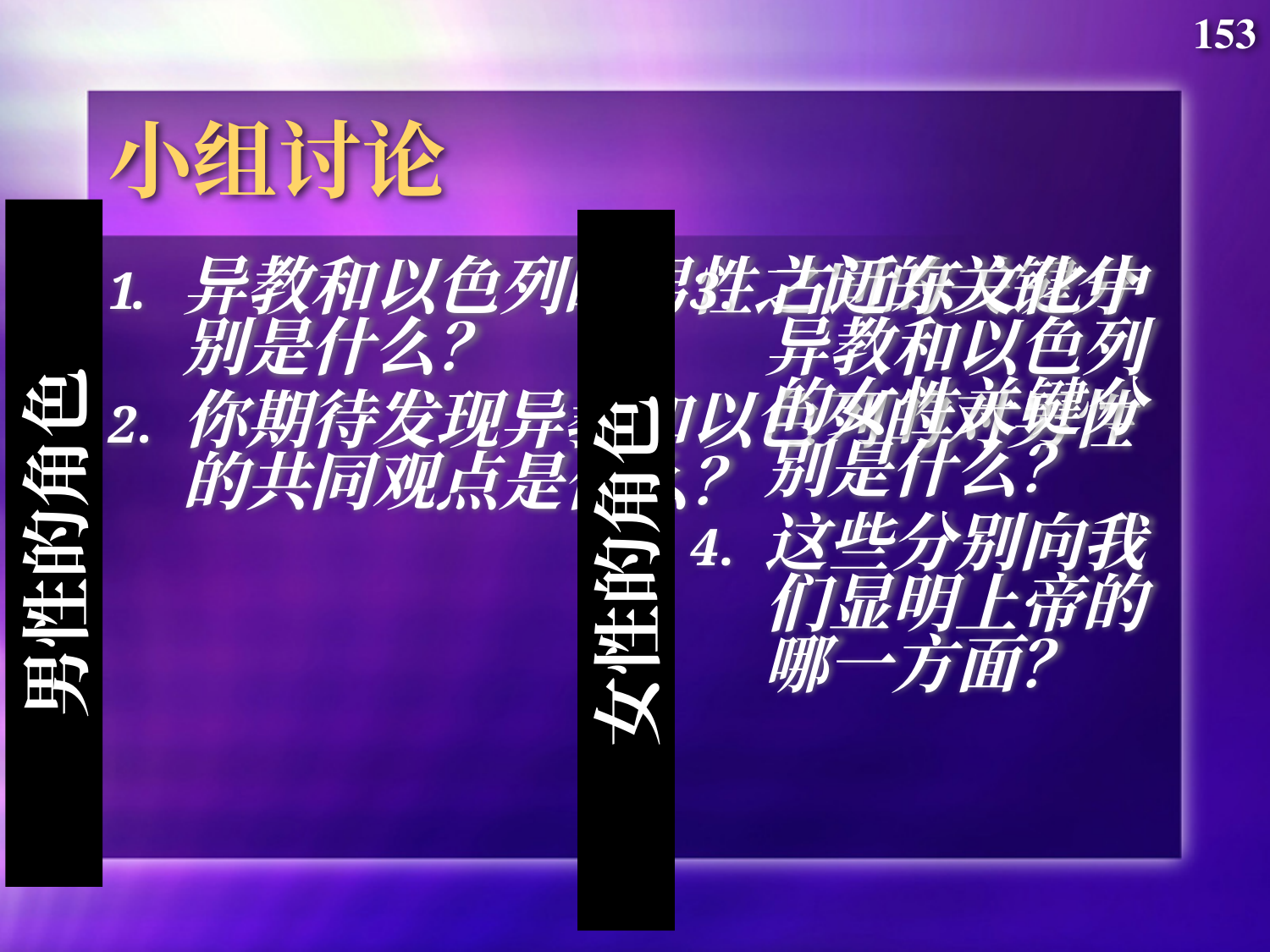

153
# 小组讨论
异教和以色列的男性之间的关键分别是什么？
你期待发现异教和以色列的对男性的共同观点是什么？
古近东文化中异教和以色列的女性关键分别是什么？
这些分别向我们显明上帝的哪一方面？
男性的角色
女性的角色